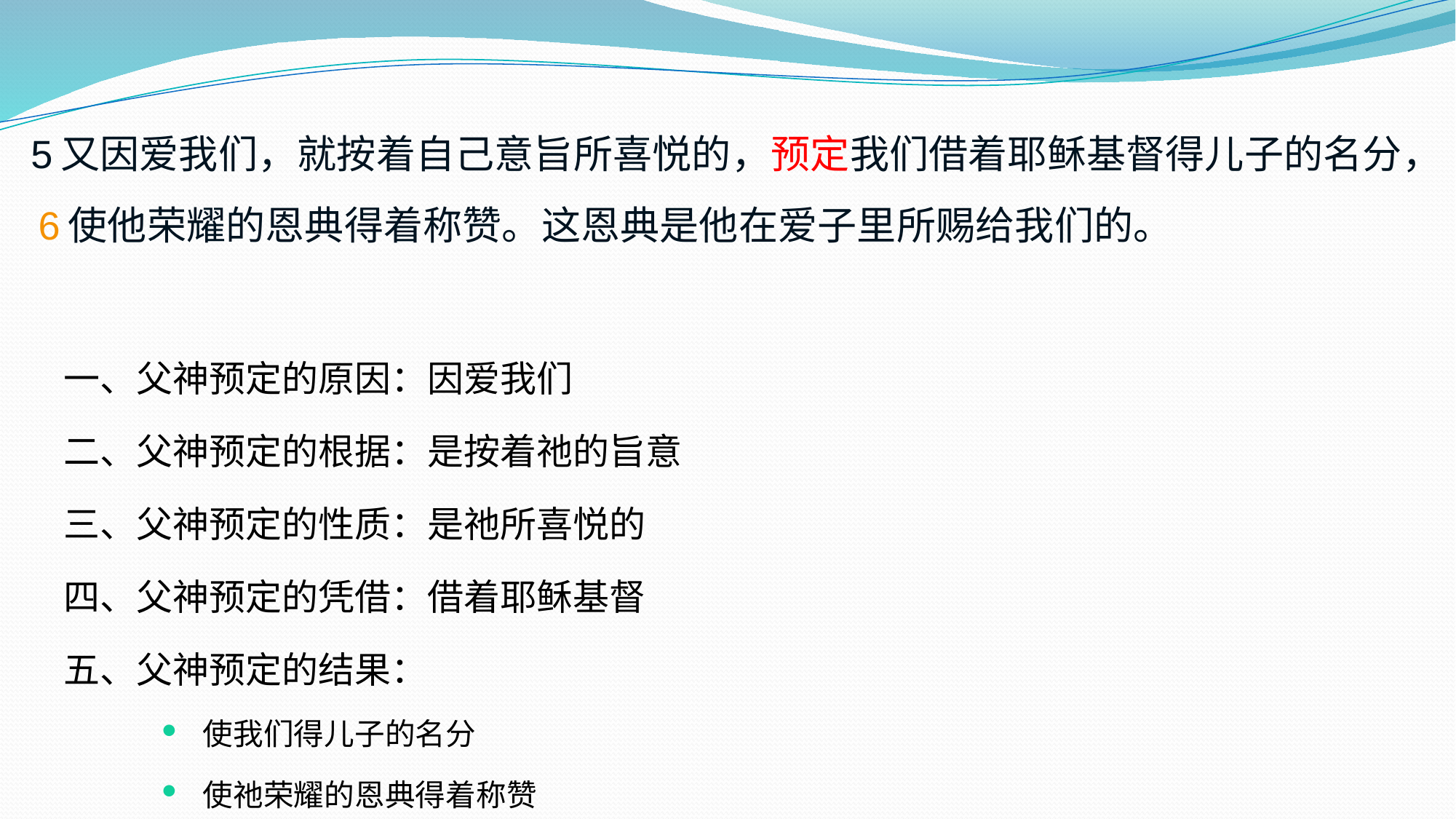

5 又因爱我们，就按着自己意旨所喜悦的，预定我们借着耶稣基督得儿子的名分， 6 使他荣耀的恩典得着称赞。这恩典是他在爱子里所赐给我们的。

一、父神预定的原因：因爱我们
二、父神预定的根据：是按着祂的旨意
三、父神预定的性质：是祂所喜悦的
四、父神预定的凭借：借着耶稣基督
五、父神预定的结果：
使我们得儿子的名分
使祂荣耀的恩典得着称赞